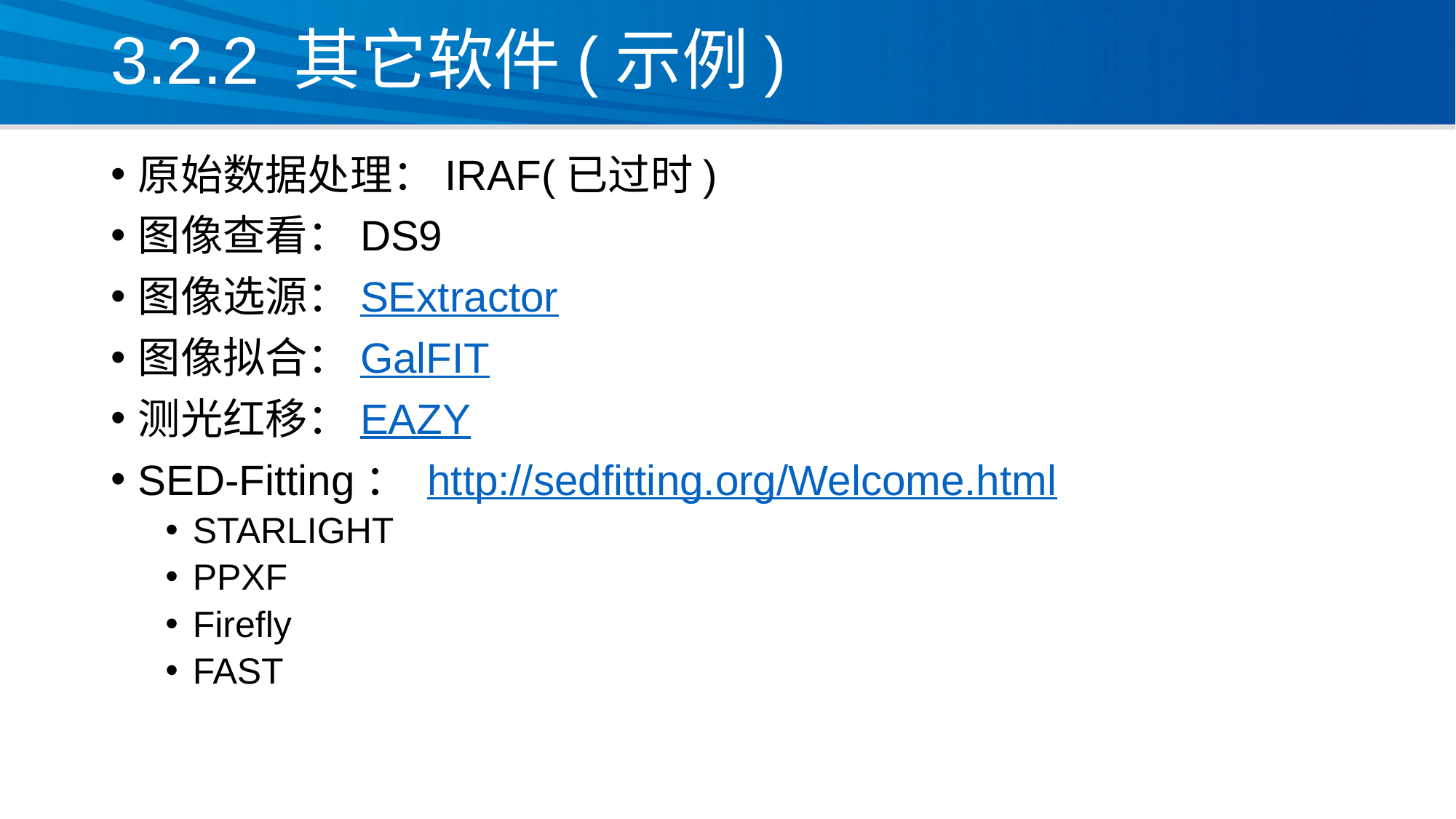

# 3.2.2 其它软件(示例)
原始数据处理：IRAF(已过时)
图像查看：DS9
图像选源：SExtractor
图像拟合：GalFIT
测光红移：EAZY
SED-Fitting： http://sedfitting.org/Welcome.html
STARLIGHT
PPXF
Firefly
FAST